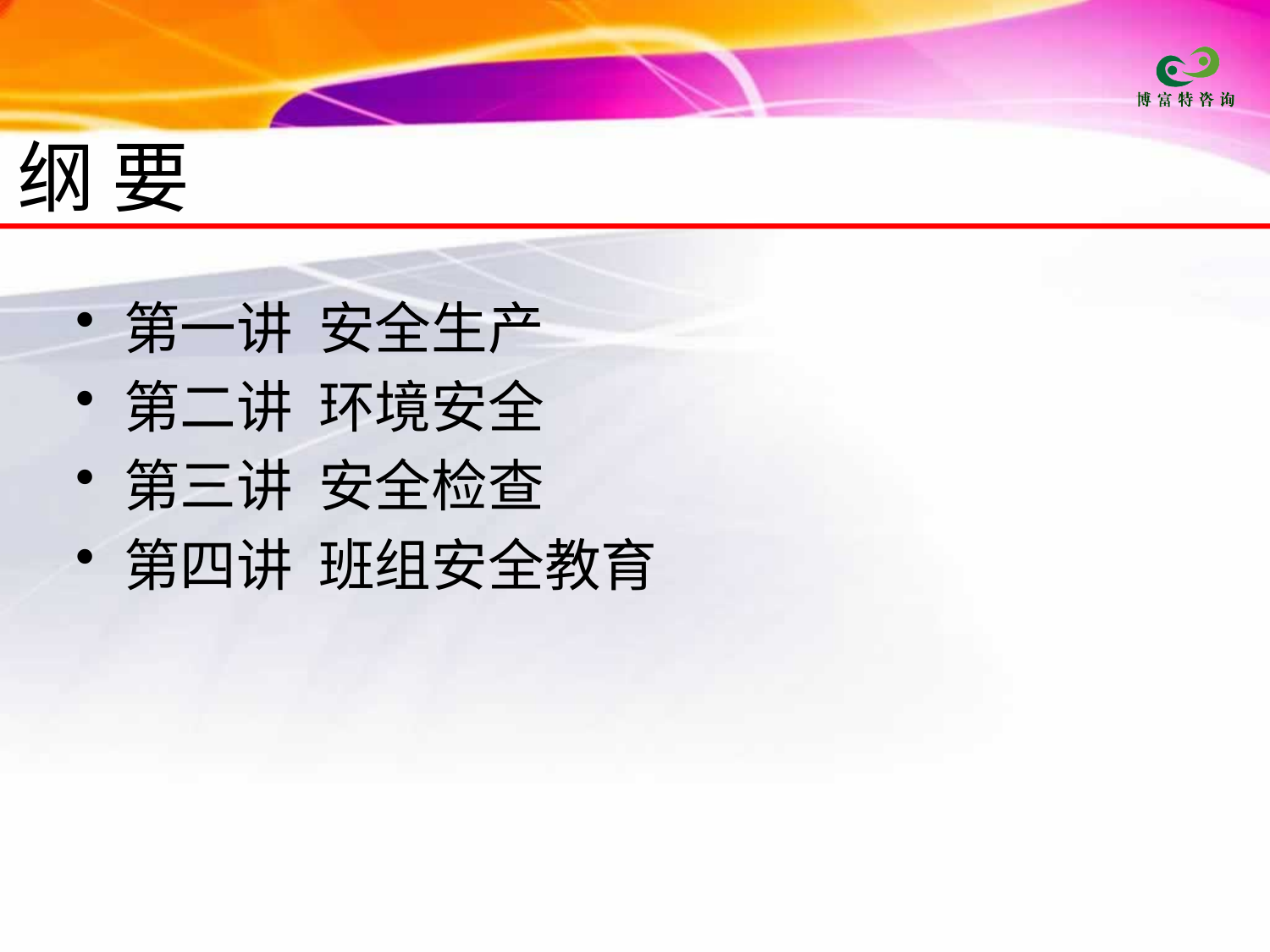

# 纲 要

第一讲  安全生产
第二讲  环境安全
第三讲  安全检查
第四讲  班组安全教育